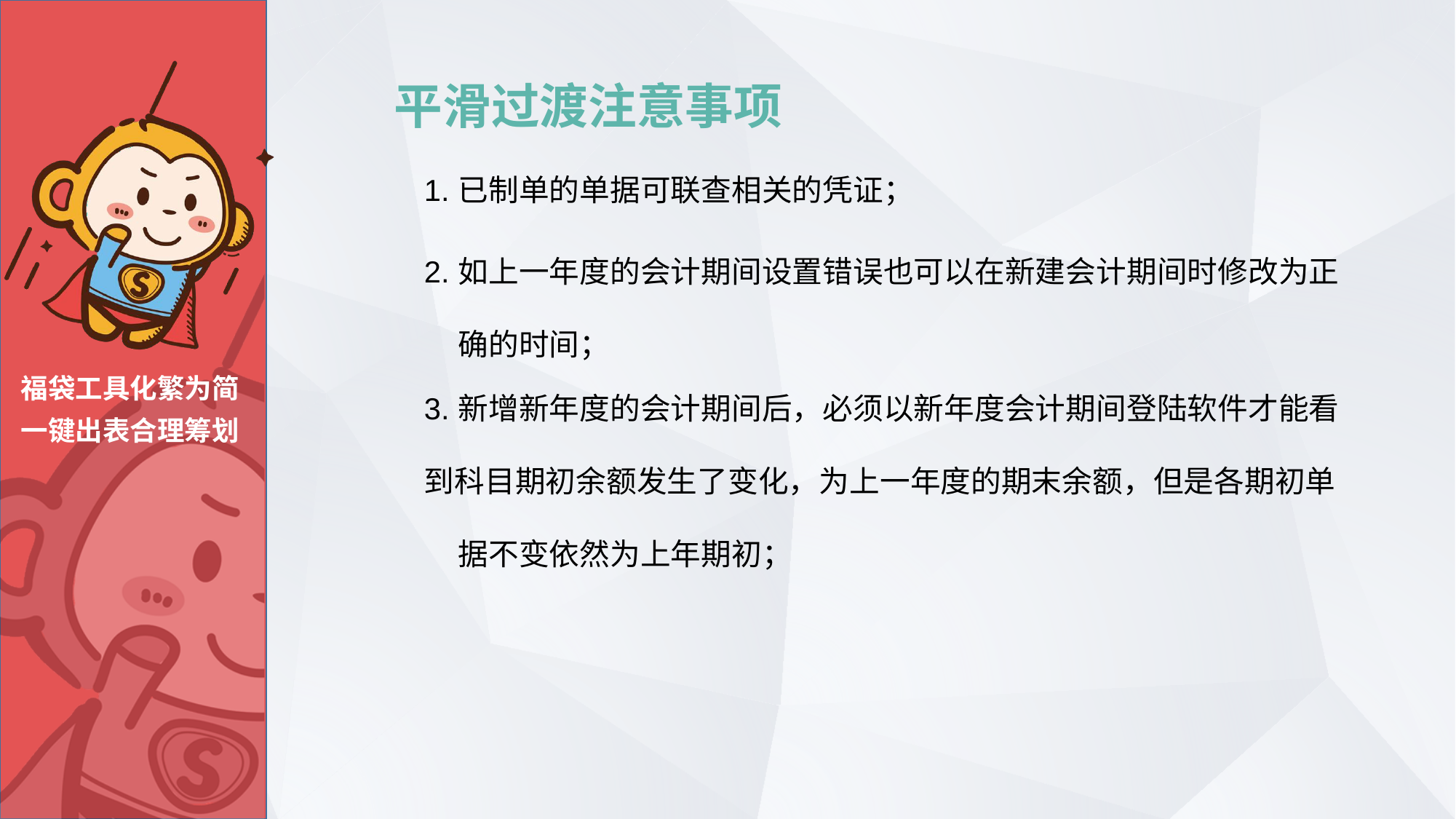

# 平滑过渡注意事项
已制单的单据可联查相关的凭证；
如上一年度的会计期间设置错误也可以在新建会计期间时修改为正 确的时间；
新增新年度的会计期间后，必须以新年度会计期间登陆软件才能看
到科目期初余额发生了变化，为上一年度的期末余额，但是各期初单 据不变依然为上年期初；

福袋工具化繁为简
一键出表合理筹划